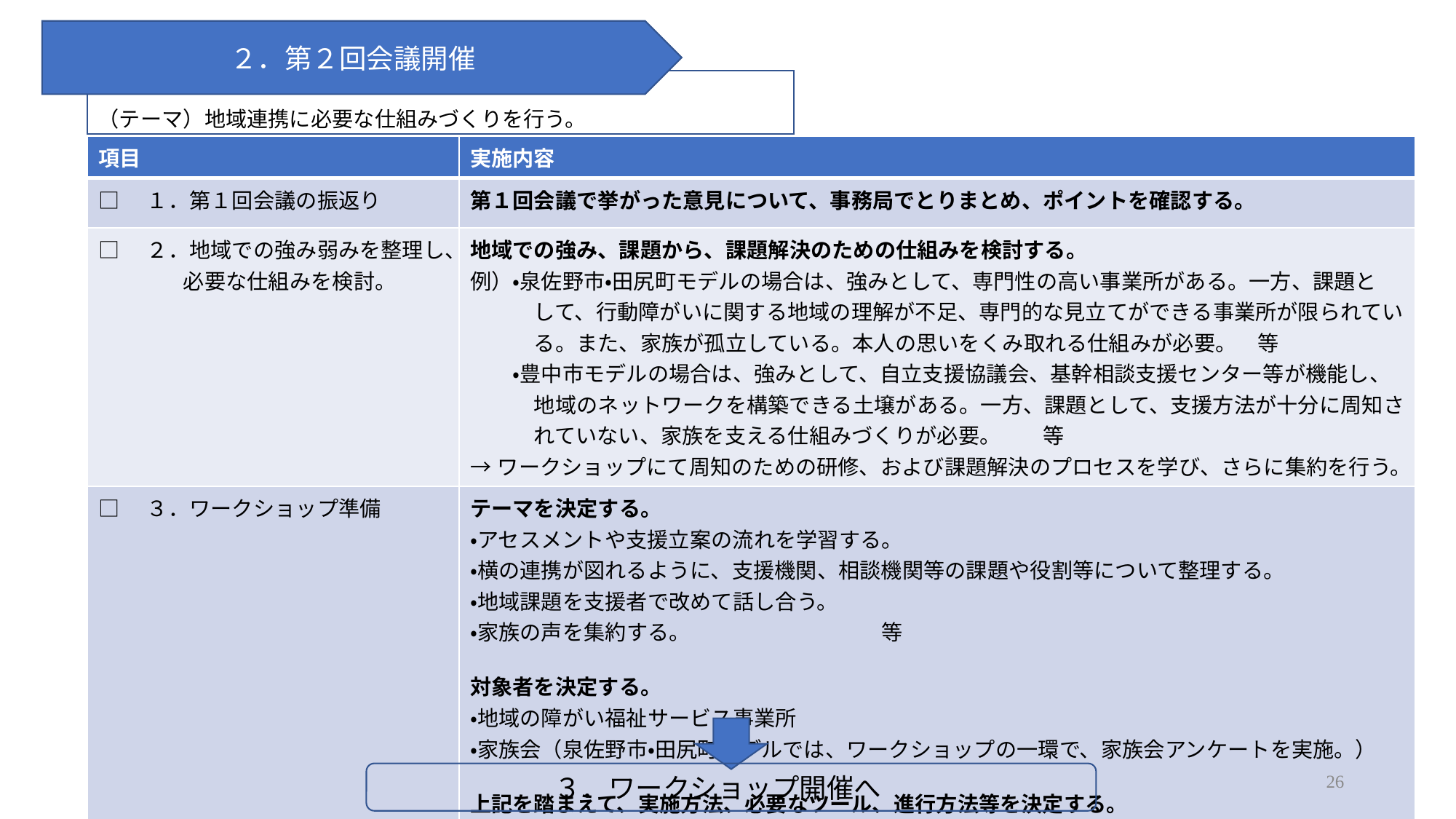

２．第２回会議開催

（テーマ）地域連携に必要な仕組みづくりを行う。
| 項目 | 実施内容 |
| --- | --- |
| □　１．第１回会議の振返り | 第１回会議で挙がった意見について、事務局でとりまとめ、ポイントを確認する。 |
| □　２．地域での強み弱みを整理し、 　　　　必要な仕組みを検討。 | 地域での強み、課題から、課題解決のための仕組みを検討する。 例）・泉佐野市・田尻町モデルの場合は、強みとして、専門性の高い事業所がある。一方、課題と 　　　して、行動障がいに関する地域の理解が不足、専門的な見立てができる事業所が限られてい 　　　る。また、家族が孤立している。本人の思いをくみ取れる仕組みが必要。　等 　　・豊中市モデルの場合は、強みとして、自立支援協議会、基幹相談支援センター等が機能し、 　　　地域のネットワークを構築できる土壌がある。一方、課題として、支援方法が十分に周知さ 　　　れていない、家族を支える仕組みづくりが必要。　　等 →ワークショップにて周知のための研修、および課題解決のプロセスを学び、さらに集約を行う。 |
| □　３．ワークショップ準備 | テーマを決定する。 ・アセスメントや支援立案の流れを学習する。 ・横の連携が図れるように、支援機関、相談機関等の課題や役割等について整理する。 ・地域課題を支援者で改めて話し合う。 ・家族の声を集約する。　　　　　　　　　等 対象者を決定する。 ・地域の障がい福祉サービス事業所 ・家族会（泉佐野市・田尻町モデルでは、ワークショップの一環で、家族会アンケートを実施。） 上記を踏まえて、実施方法、必要なツール、進行方法等を決定する。 |

26
３．ワークショップ開催へ